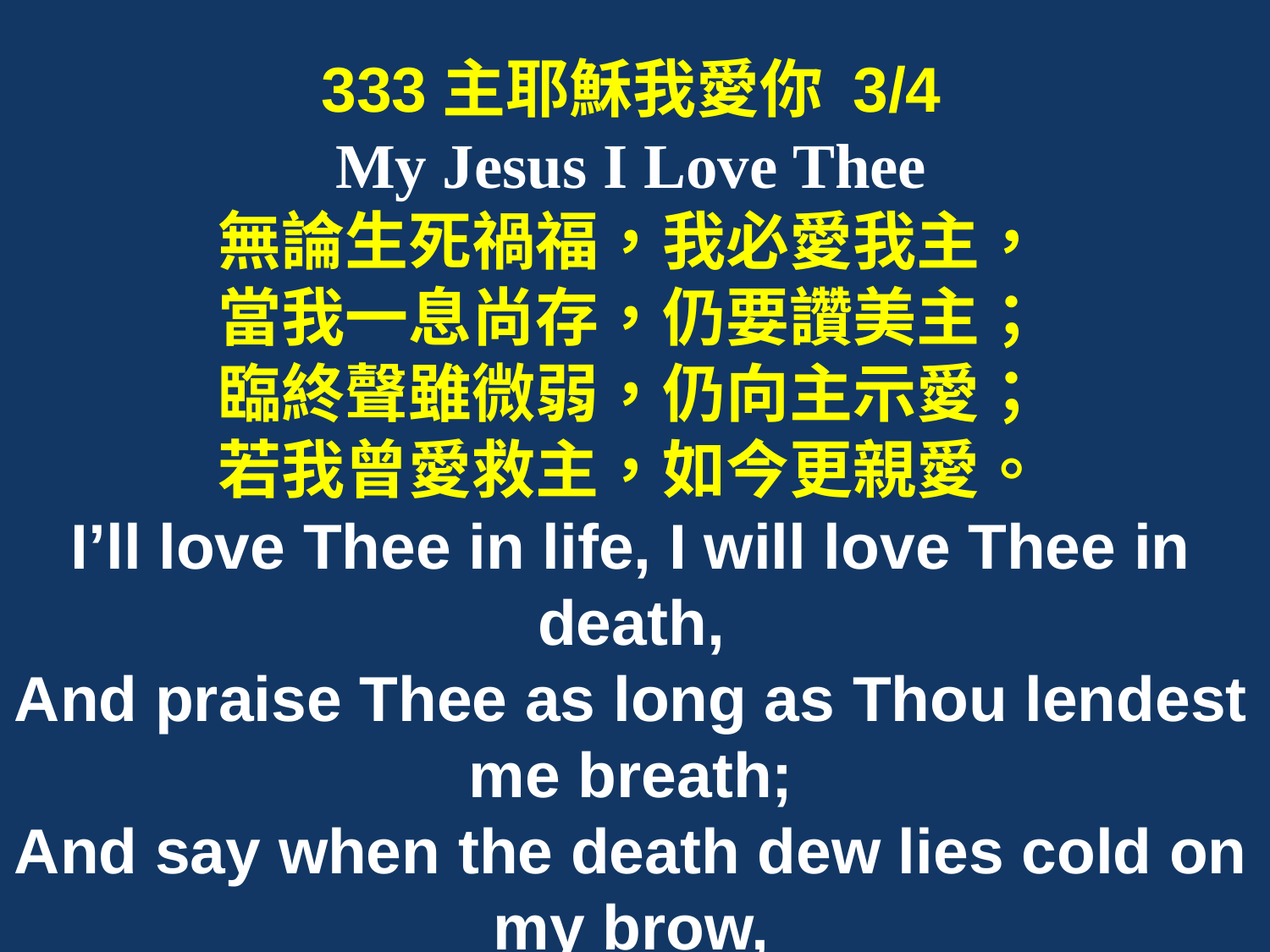

333主耶穌我愛你 3/4
My Jesus I Love Thee
無論生死禍福，我必愛我主，
當我一息尚存，仍要讚美主；
臨終聲雖微弱，仍向主示愛；
若我曾愛救主，如今更親愛。
I’ll love Thee in life, I will love Thee in death,
And praise Thee as long as Thou lendest me breath;
And say when the death dew lies cold on my brow,
If ever I loved Thee, my Jesus, ’tis now.